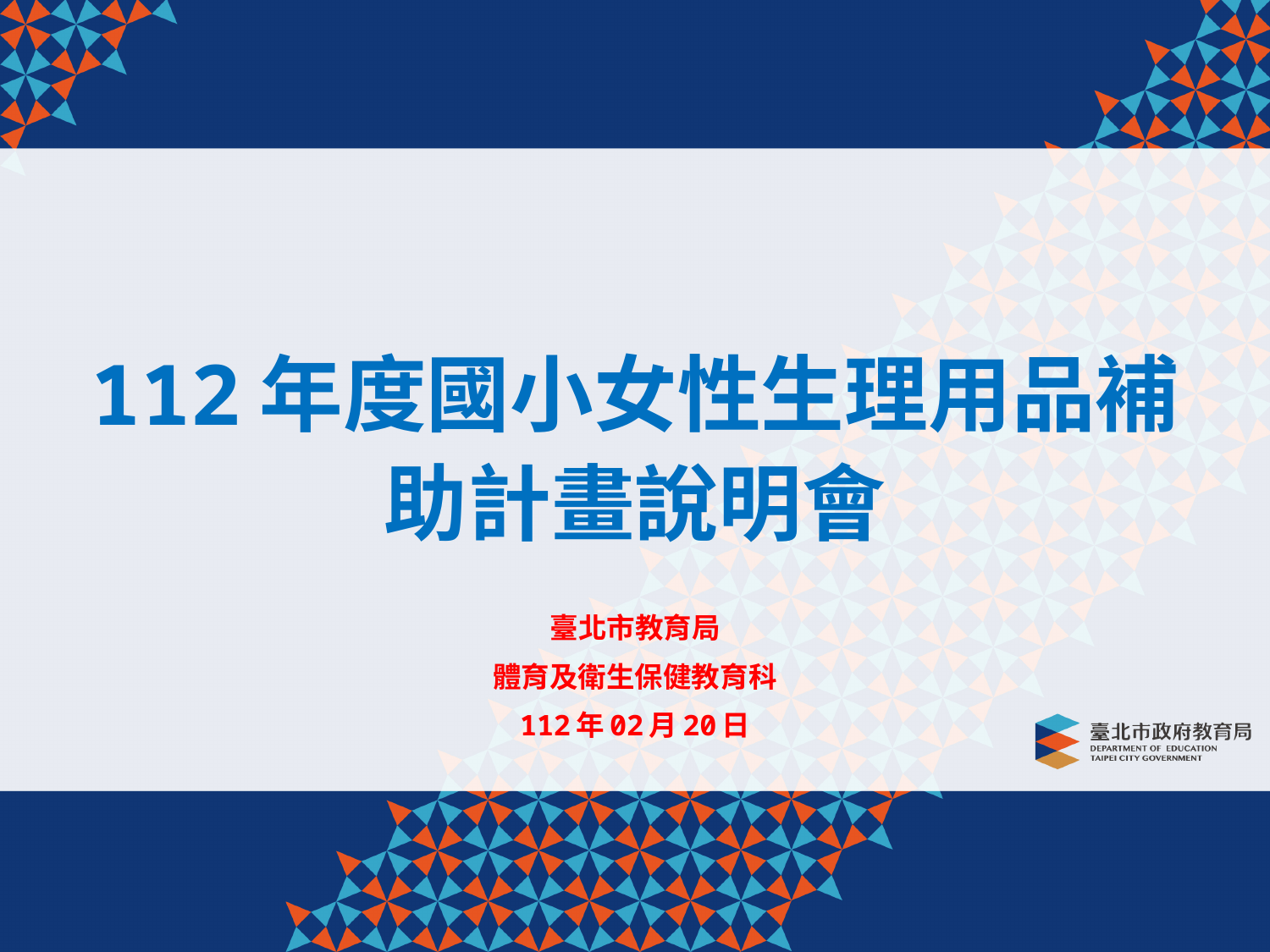

# 112年度國小女性生理用品補助計畫說明會
臺北市教育局
體育及衛生保健教育科
112年02月20日